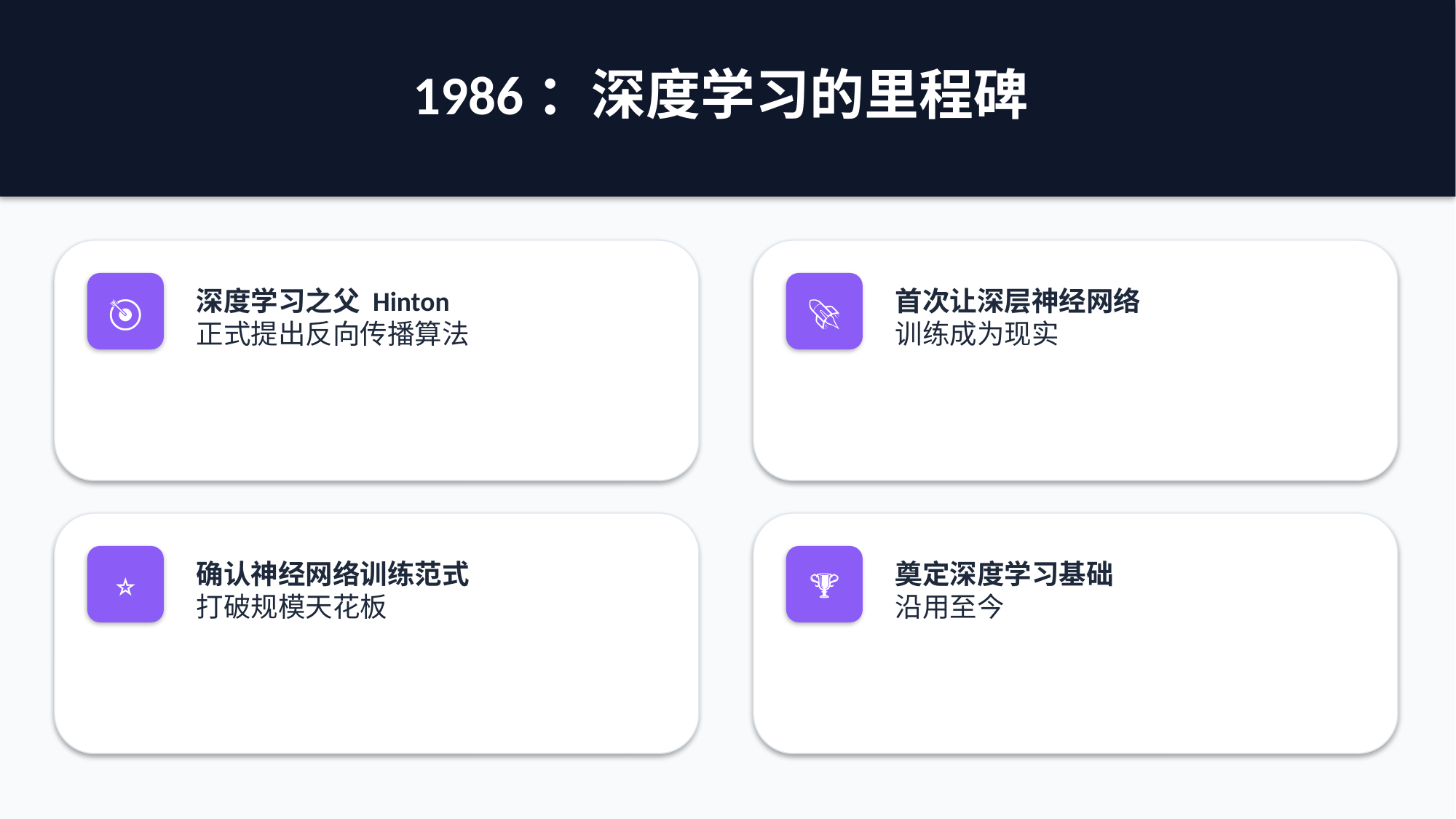

1986：深度学习的里程碑

🎯
🚀
深度学习之父 Hinton
正式提出反向传播算法
首次让深层神经网络
训练成为现实

⭐
🏆
确认神经网络训练范式
打破规模天花板
奠定深度学习基础
沿用至今